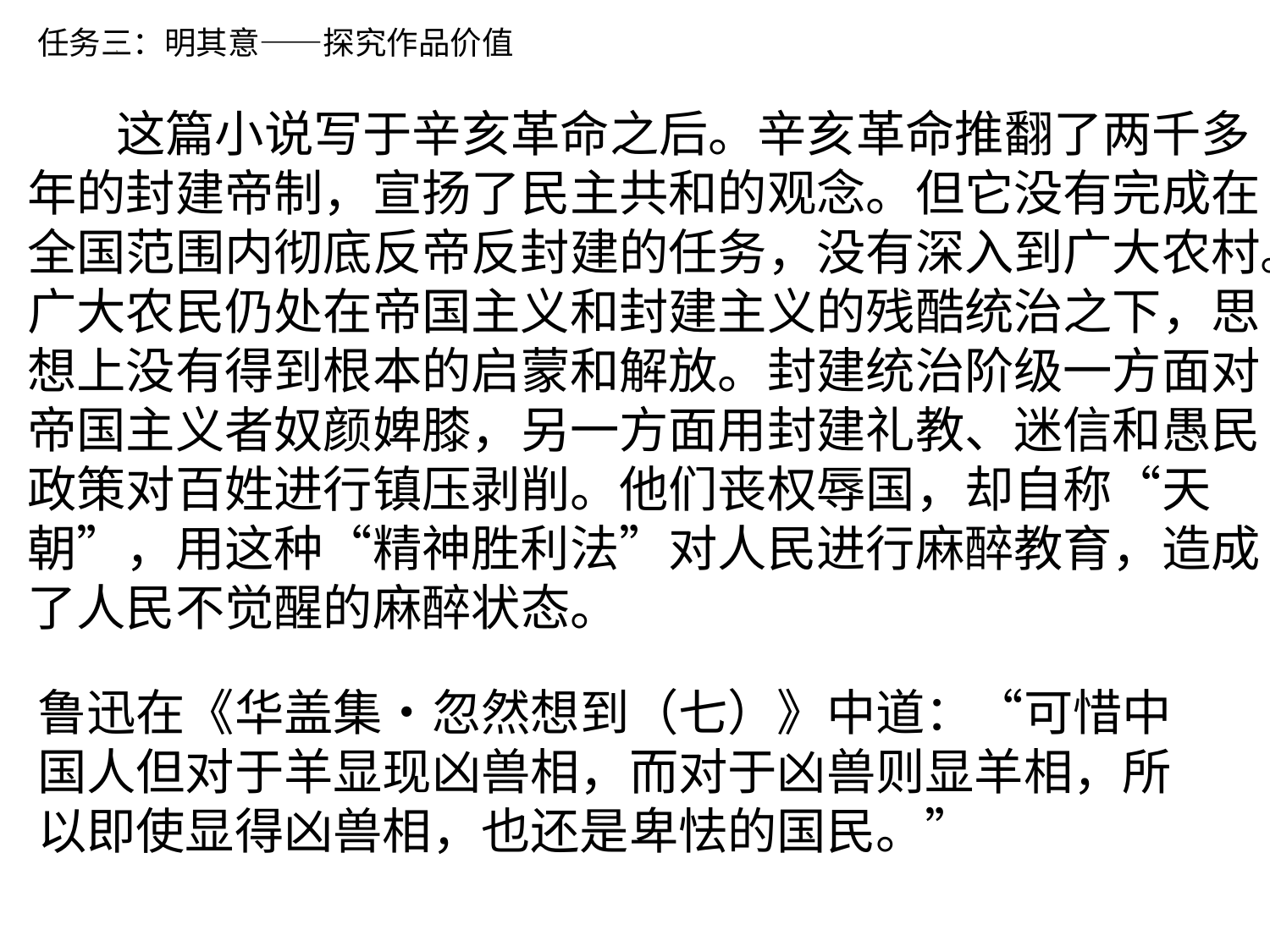

任务三：明其意——探究作品价值
       这篇小说写于辛亥革命之后。辛亥革命推翻了两千多年的封建帝制，宣扬了民主共和的观念。但它没有完成在全国范围内彻底反帝反封建的任务，没有深入到广大农村。广大农民仍处在帝国主义和封建主义的残酷统治之下，思想上没有得到根本的启蒙和解放。封建统治阶级一方面对帝国主义者奴颜婢膝，另一方面用封建礼教、迷信和愚民政策对百姓进行镇压剥削。他们丧权辱国，却自称“天朝”，用这种“精神胜利法”对人民进行麻醉教育，造成了人民不觉醒的麻醉状态。
鲁迅在《华盖集•忽然想到（七）》中道：“可惜中国人但对于羊显现凶兽相，而对于凶兽则显羊相，所以即使显得凶兽相，也还是卑怯的国民。”